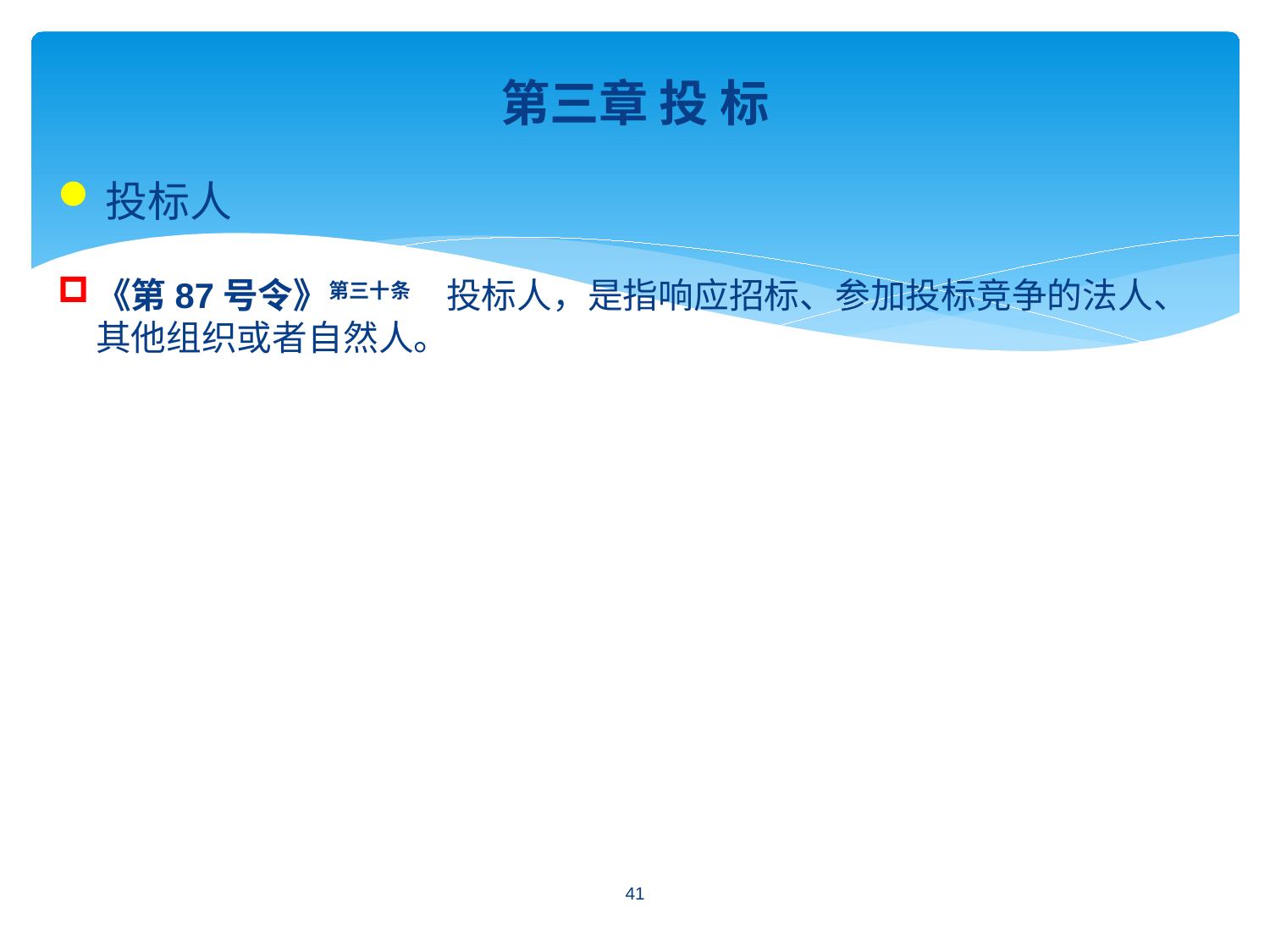

第三章 投 标
投标人
《第87号令》第三十条　投标人，是指响应招标、参加投标竞争的法人、其他组织或者自然人。

41